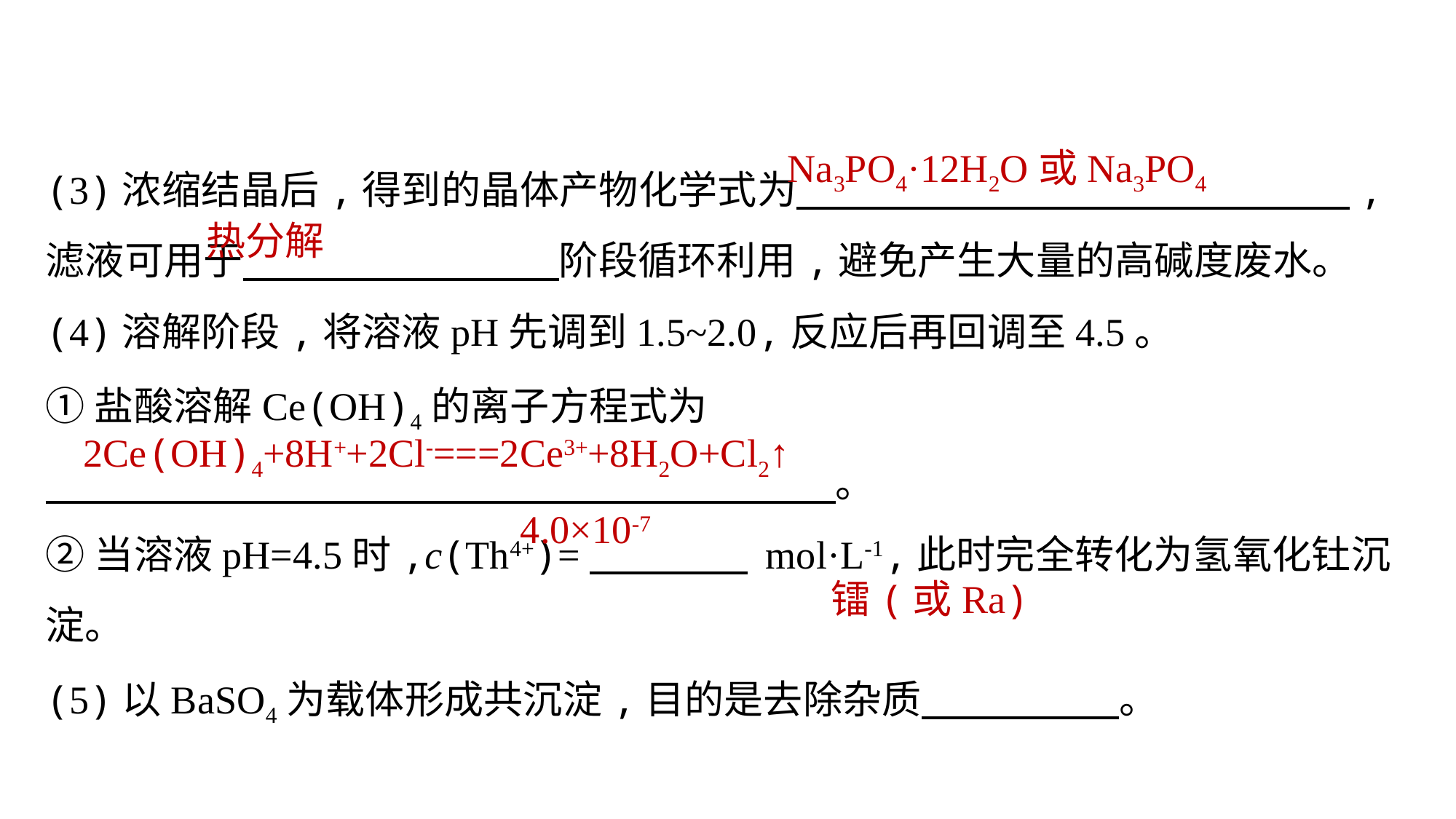

(3)浓缩结晶后,得到的晶体产物化学式为　　　　　　　　　　　　　　,滤液可用于　　　　　　　　阶段循环利用,避免产生大量的高碱度废水。
(4)溶解阶段,将溶液pH先调到1.5~2.0,反应后再回调至4.5。
①盐酸溶解Ce(OH)4的离子方程式为
　　　　　　　　　　　　　　　　　　　　。
②当溶液pH=4.5时,c(Th4+)=　　　　 mol·L-1,此时完全转化为氢氧化钍沉淀。
(5)以BaSO4为载体形成共沉淀,目的是去除杂质　　　　　。
Na3PO4·12H2O或Na3PO4
热分解
2Ce(OH)4+8H++2Cl-===2Ce3++8H2O+Cl2↑
4.0×10-7
镭(或Ra)